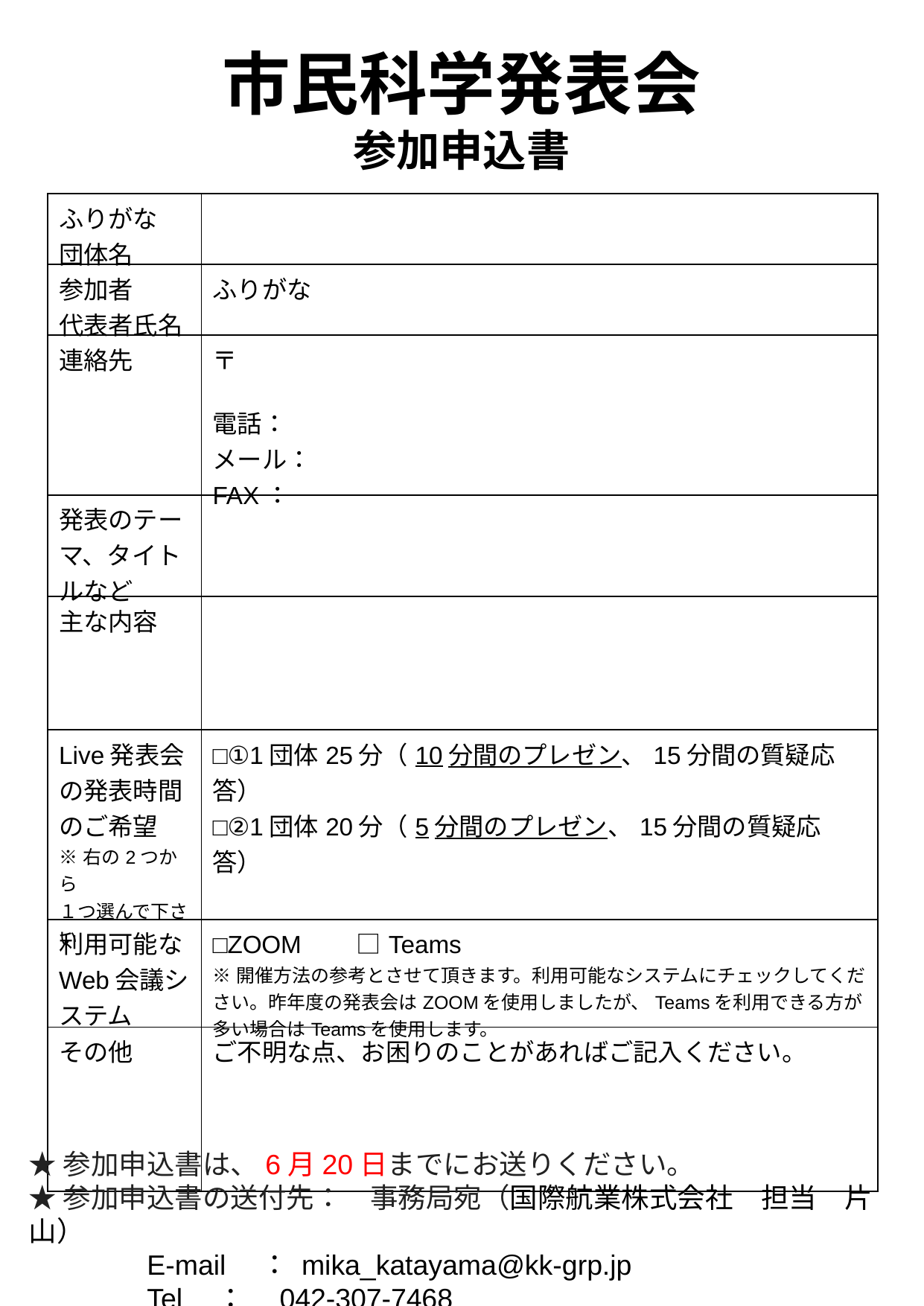

市民科学発表会
参加申込書
| ふりがな 団体名 |  |
| --- | --- |
| 参加者 代表者氏名 | ふりがな |
| 連絡先 | 〒 電話： メール： FAX： |
| 発表のテーマ、タイトルなど |  |
| 主な内容 |  |
| Live発表会の発表時間のご希望 ※右の2つから １つ選んで下さい | □①1団体25分（10分間のプレゼン、15分間の質疑応答） □②1団体20分（5分間のプレゼン、15分間の質疑応答） |
| 利用可能なWeb会議システム | □ZOOM　　□Teams ※開催方法の参考とさせて頂きます。利用可能なシステムにチェックしてください。昨年度の発表会はZOOMを使用しましたが、Teamsを利用できる方が多い場合はTeamsを使用します。 |
| その他 | ご不明な点、お困りのことがあればご記入ください。 |
★参加申込書は、6月20日までにお送りください。
★参加申込書の送付先：　事務局宛（国際航業株式会社　担当　片山）
　　　　E-mail　： mika_katayama@kk-grp.jp
　　　　Tel　：　042-307-7468